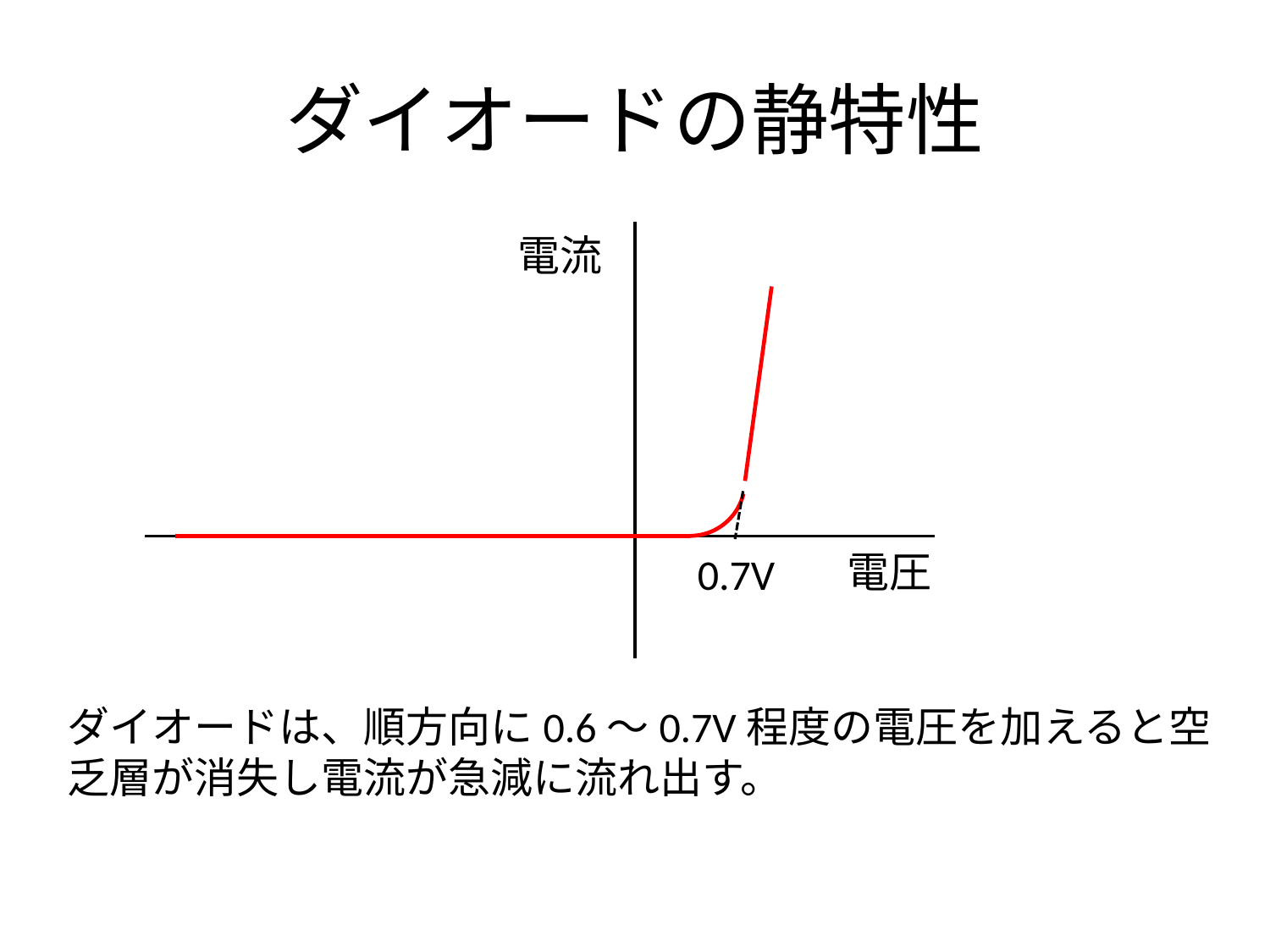

# ダイオードの静特性
電流

電圧
0.7V
ダイオードは、順方向に0.6～0.7V程度の電圧を加えると空乏層が消失し電流が急減に流れ出す。